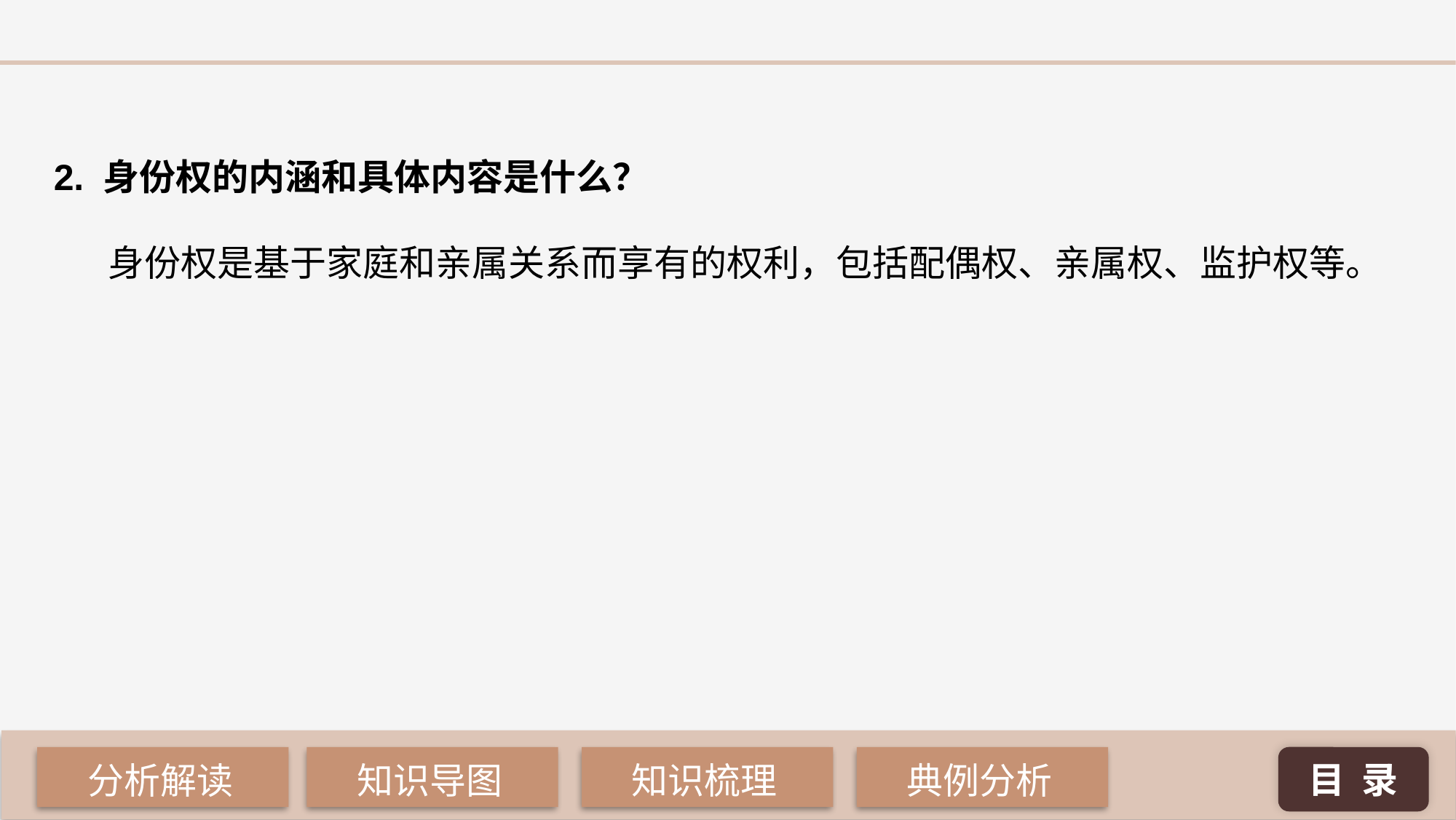

2. 身份权的内涵和具体内容是什么？
身份权是基于家庭和亲属关系而享有的权利，包括配偶权、亲属权、监护权等。